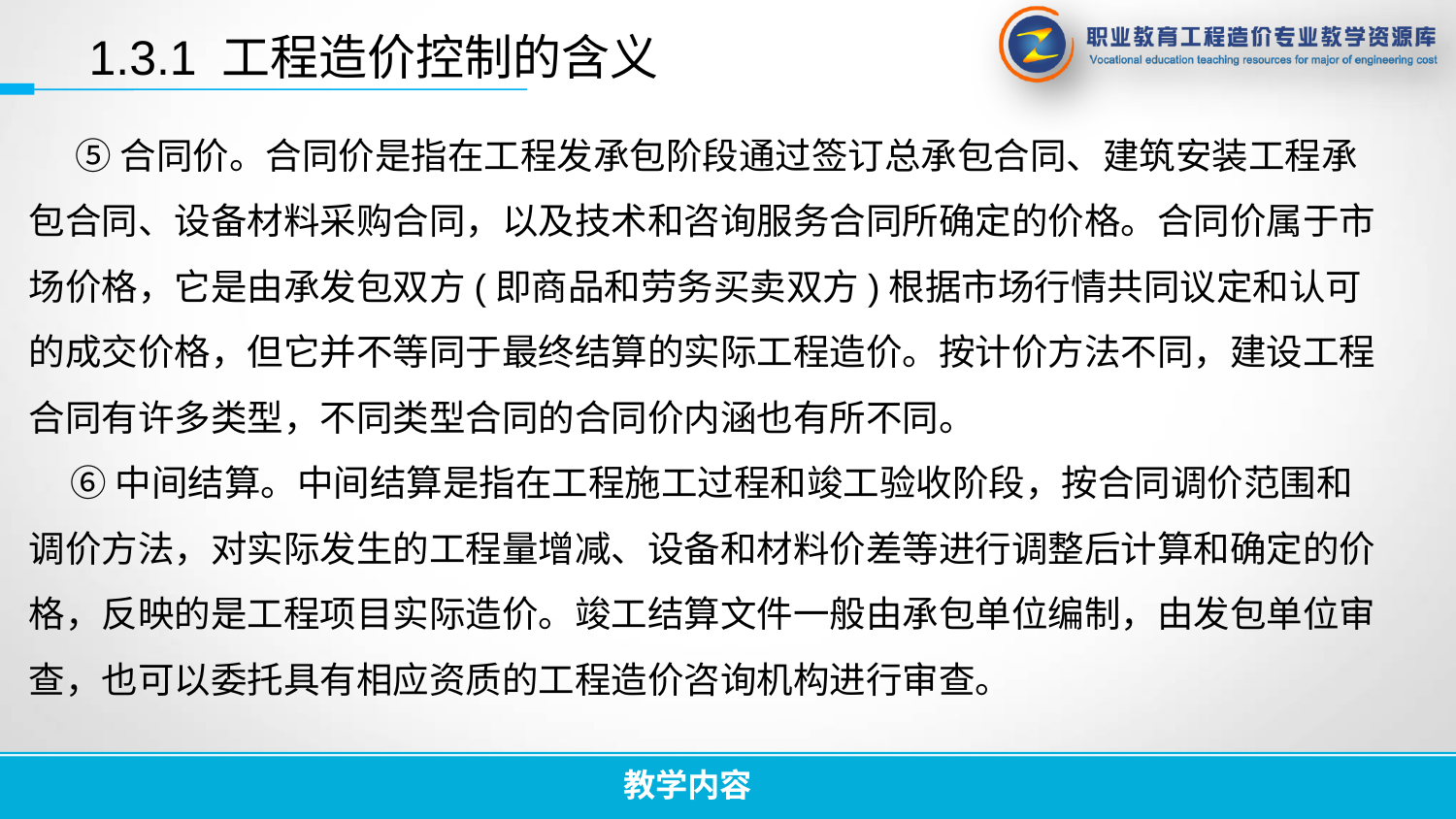

1.3.1 工程造价控制的含义
       ⑤合同价。合同价是指在工程发承包阶段通过签订总承包合同、建筑安装工程承包合同、设备材料采购合同，以及技术和咨询服务合同所确定的价格。合同价属于市场价格，它是由承发包双方(即商品和劳务买卖双方)根据市场行情共同议定和认可的成交价格，但它并不等同于最终结算的实际工程造价。按计价方法不同，建设工程合同有许多类型，不同类型合同的合同价内涵也有所不同。
     ⑥中间结算。中间结算是指在工程施工过程和竣工验收阶段，按合同调价范围和调价方法，对实际发生的工程量增减、设备和材料价差等进行调整后计算和确定的价格，反映的是工程项目实际造价。竣工结算文件一般由承包单位编制，由发包单位审查，也可以委托具有相应资质的工程造价咨询机构进行审查。
教学内容